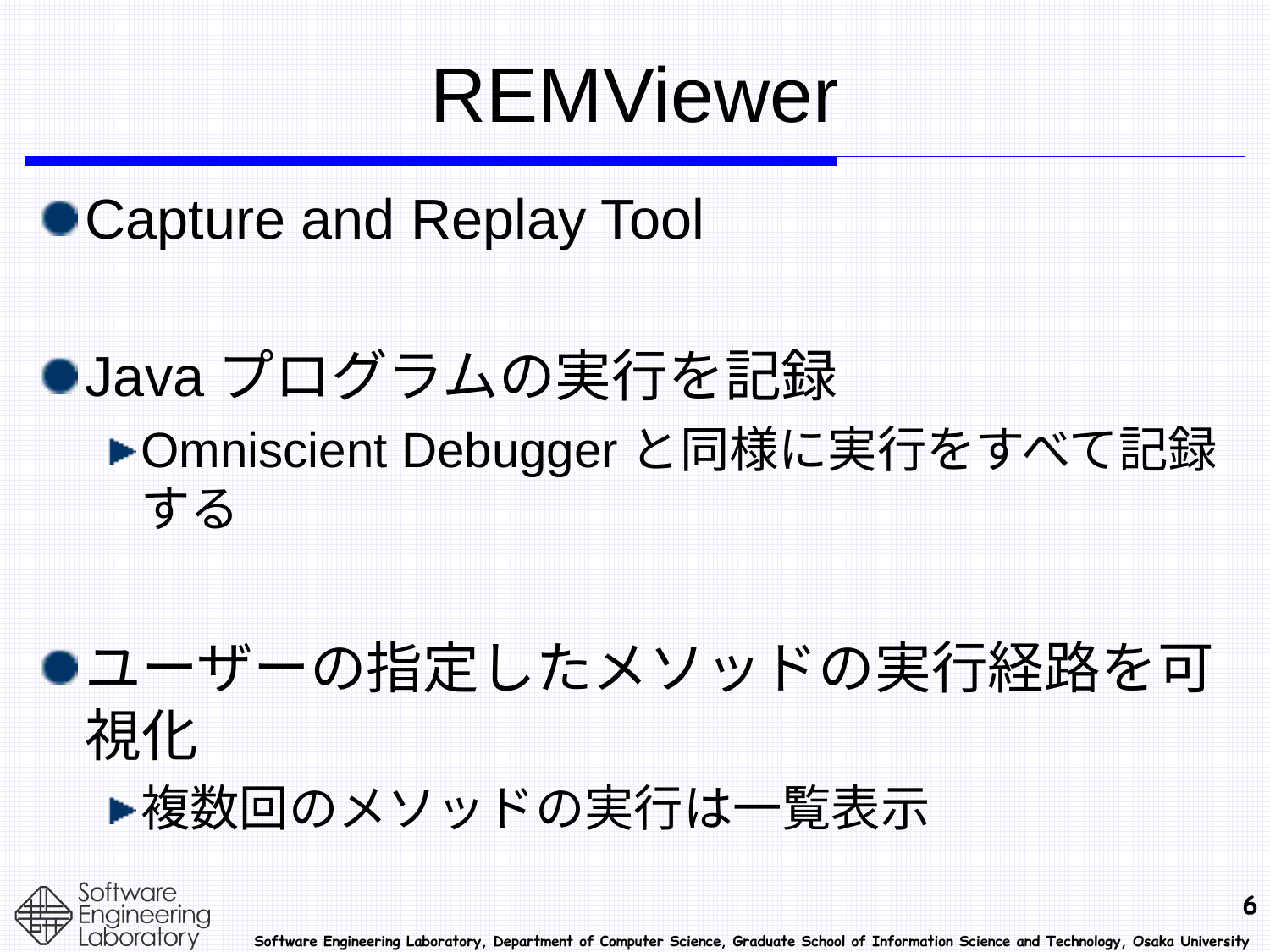

# REMViewer
Capture and Replay Tool

Javaプログラムの実行を記録
Omniscient Debuggerと同様に実行をすべて記録する

ユーザーの指定したメソッドの実行経路を可視化
複数回のメソッドの実行は一覧表示